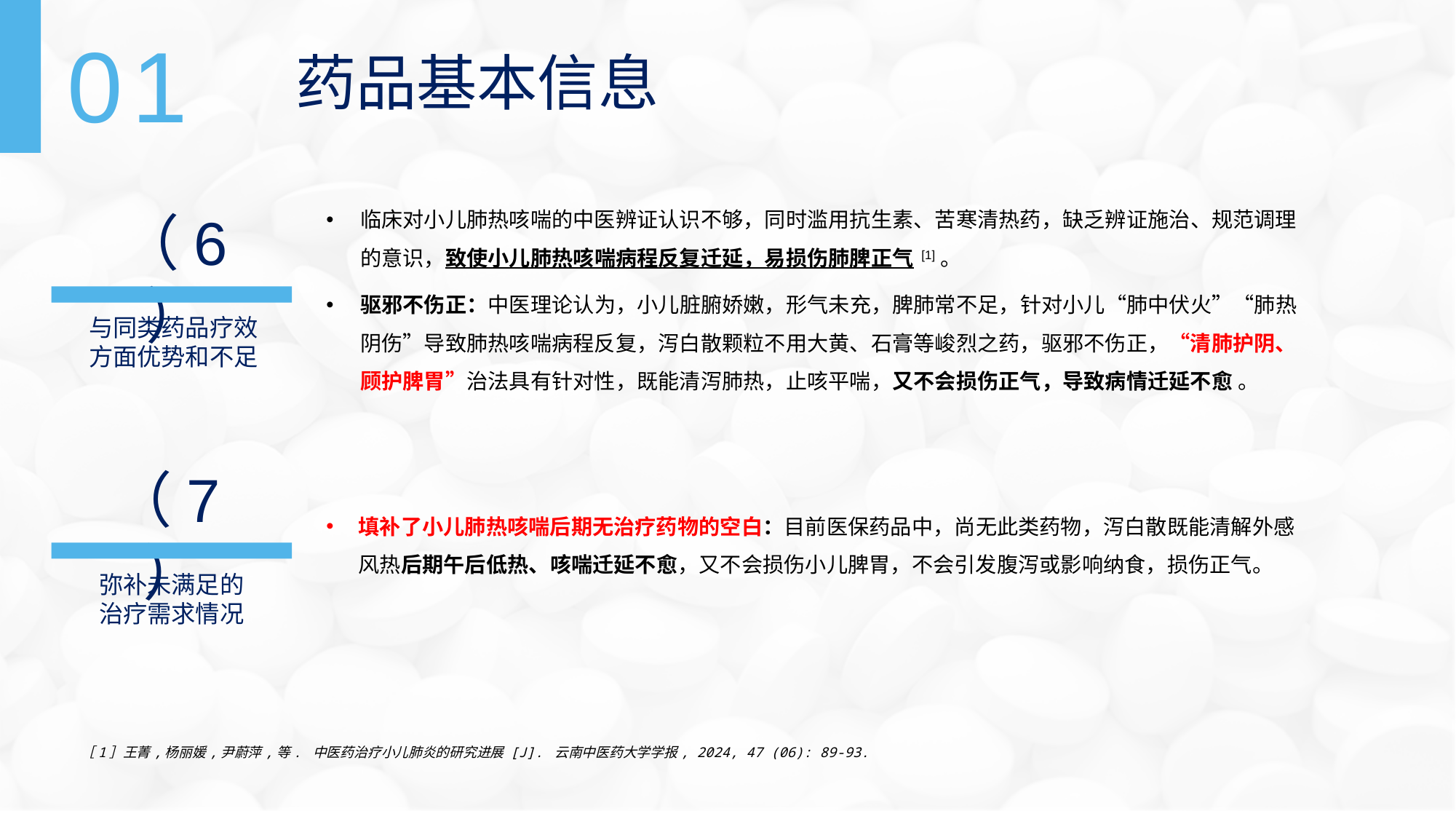

01
药品基本信息
临床对小儿肺热咳喘的中医辨证认识不够，同时滥用抗生素、苦寒清热药，缺乏辨证施治、规范调理的意识，致使小儿肺热咳喘病程反复迁延，易损伤肺脾正气 [1]。
驱邪不伤正：中医理论认为，小儿脏腑娇嫩，形气未充，脾肺常不足，针对小儿“肺中伏火”“肺热阴伤”导致肺热咳喘病程反复，泻白散颗粒不用大黄、石膏等峻烈之药，驱邪不伤正，“清肺护阴、顾护脾胃”治法具有针对性，既能清泻肺热，止咳平喘，又不会损伤正气，导致病情迁延不愈 。

（6）

与同类药品疗效
方面优势和不足
（7）
填补了小儿肺热咳喘后期无治疗药物的空白：目前医保药品中，尚无此类药物，泻白散既能清解外感风热后期午后低热、咳喘迁延不愈，又不会损伤小儿脾胃，不会引发腹泻或影响纳食，损伤正气。

弥补未满足的
治疗需求情况
［1］王菁,杨丽媛,尹蔚萍,等. 中医药治疗小儿肺炎的研究进展 [J]. 云南中医药大学学报, 2024, 47 (06): 89-93.